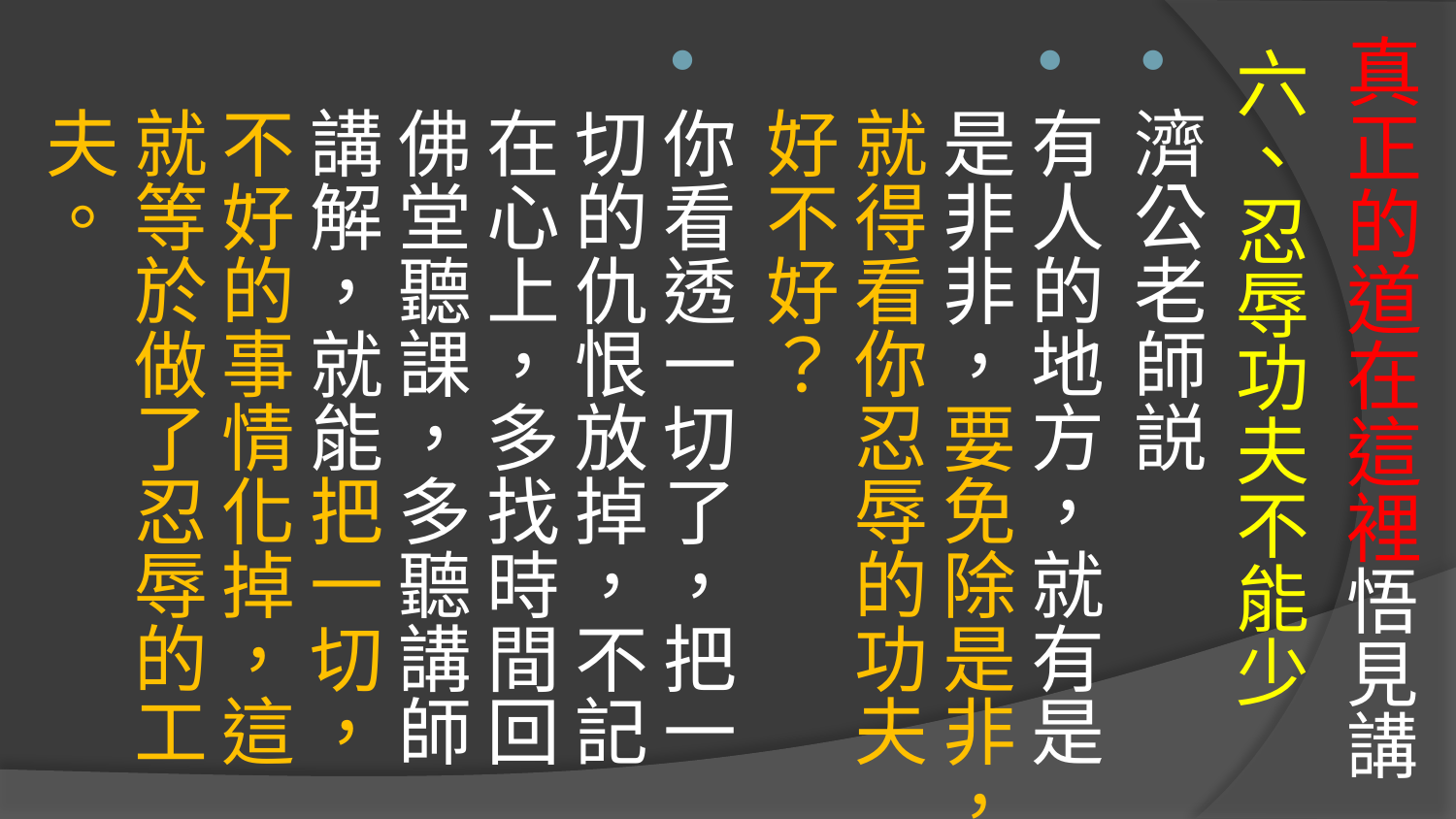

# 真正的道在這裡悟見講
六、忍辱功夫不能少
濟公老師説
有人的地方，就有是是非非，要免除是非，就得看你忍辱的功夫好不好？
你看透一切了，把一切的仇恨放掉，不記在心上，多找時間回佛堂聽課，多聽講師講解，就能把一切，不好的事情化掉，這就等於做了忍辱的工夫。